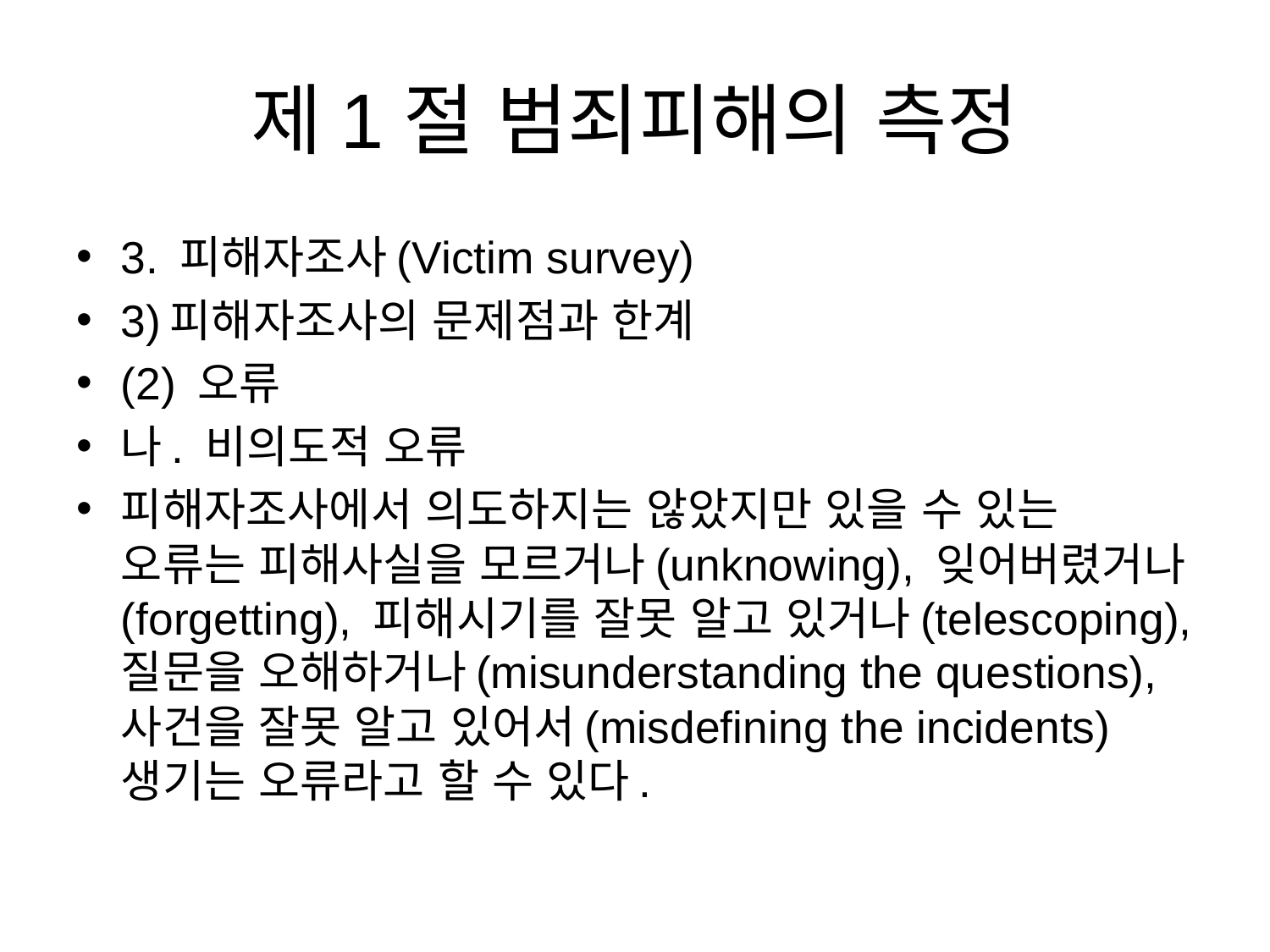

# 제1절 범죄피해의 측정
3. 피해자조사(Victim survey)
3)피해자조사의 문제점과 한계
(2) 오류
나. 비의도적 오류
피해자조사에서 의도하지는 않았지만 있을 수 있는 오류는 피해사실을 모르거나(unknowing), 잊어버렸거나(forgetting), 피해시기를 잘못 알고 있거나(telescoping), 질문을 오해하거나(misunderstanding the questions), 사건을 잘못 알고 있어서(misdefining the incidents) 생기는 오류라고 할 수 있다.